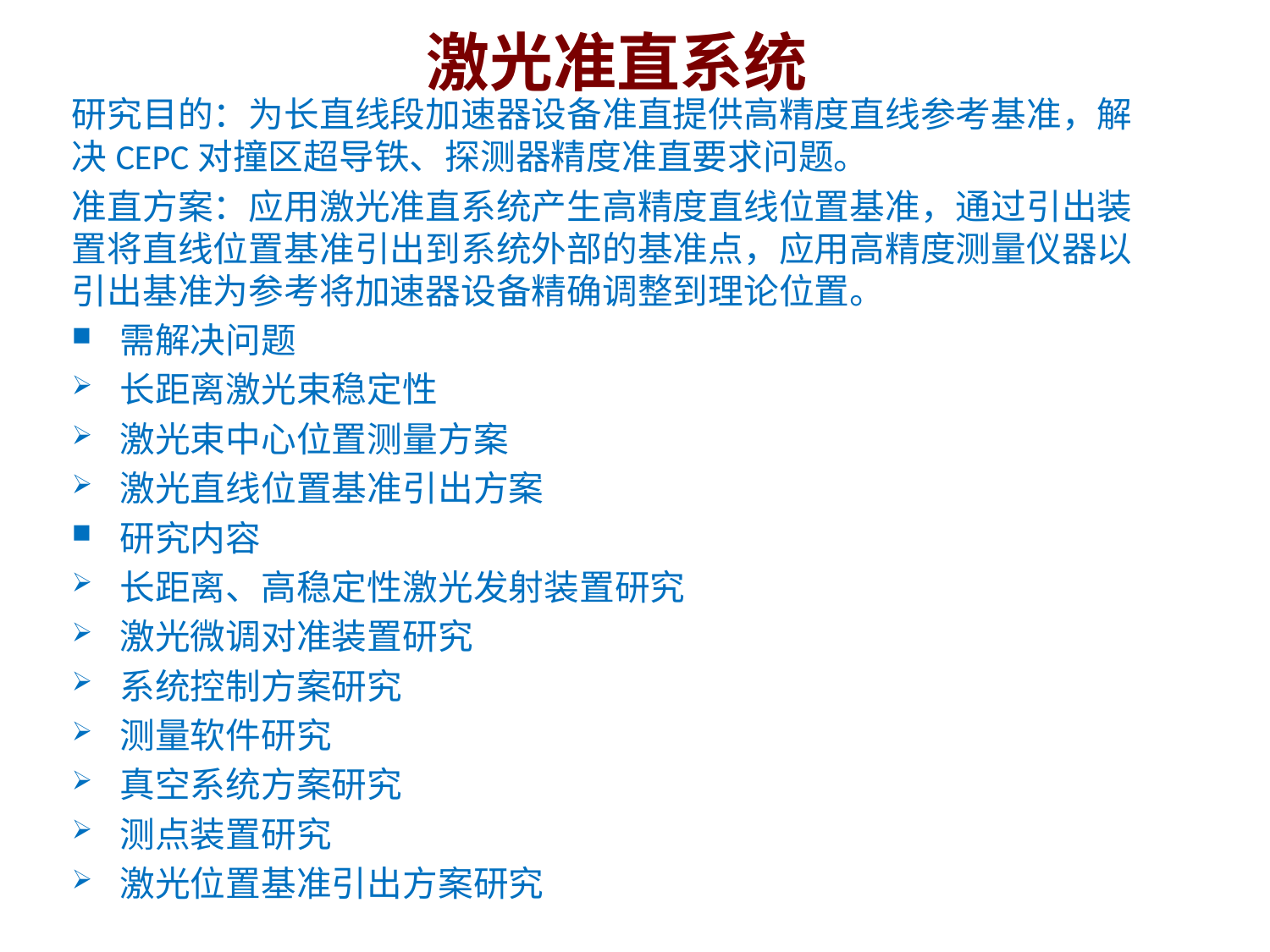

激光准直系统
研究目的：为长直线段加速器设备准直提供高精度直线参考基准，解决CEPC对撞区超导铁、探测器精度准直要求问题。
准直方案：应用激光准直系统产生高精度直线位置基准，通过引出装置将直线位置基准引出到系统外部的基准点，应用高精度测量仪器以引出基准为参考将加速器设备精确调整到理论位置。
需解决问题
长距离激光束稳定性
激光束中心位置测量方案
激光直线位置基准引出方案
研究内容
长距离、高稳定性激光发射装置研究
激光微调对准装置研究
系统控制方案研究
测量软件研究
真空系统方案研究
测点装置研究
激光位置基准引出方案研究